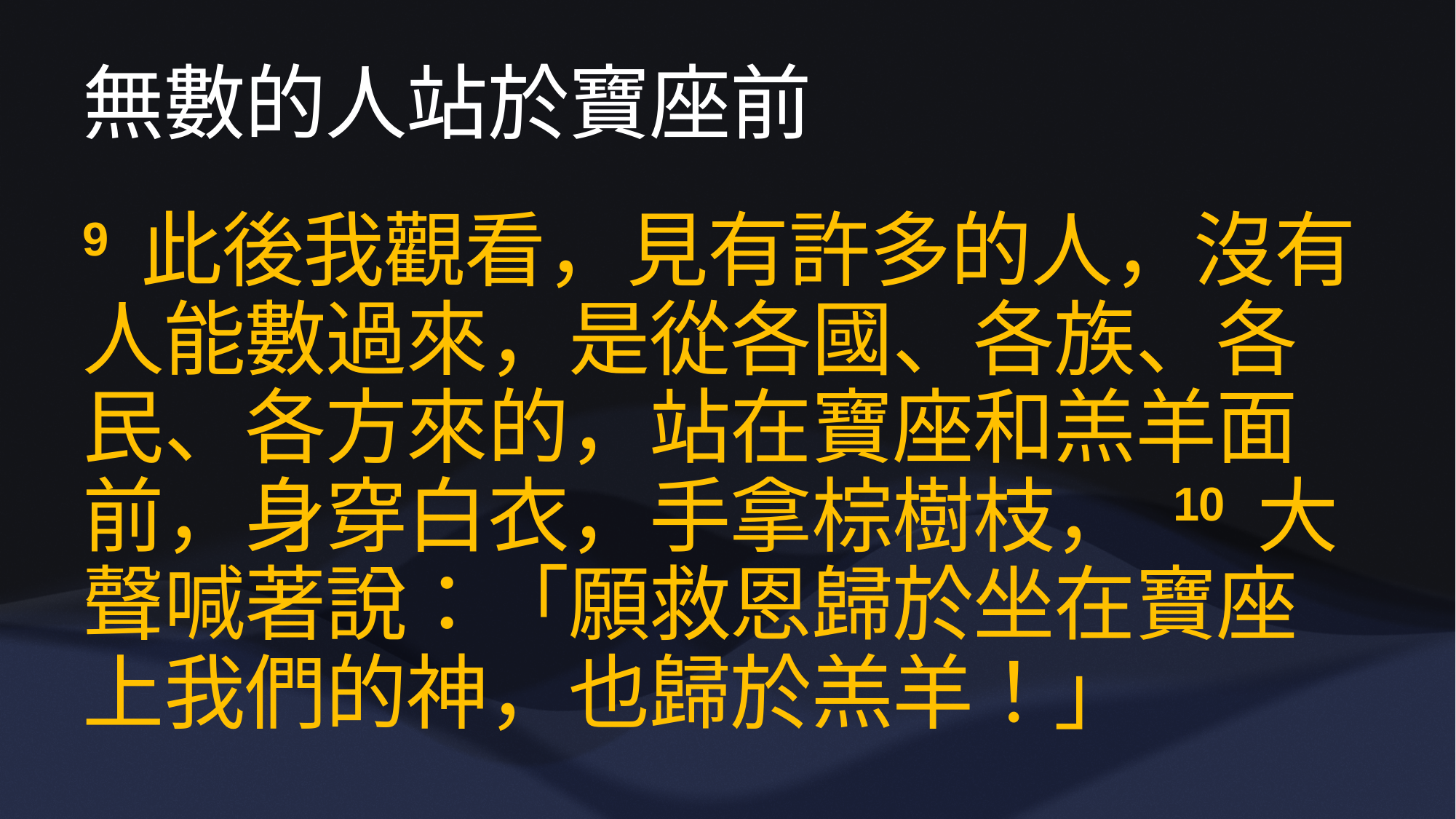

# 無數的人站於寶座前 9 此後我觀看，見有許多的人，沒有人能數過來，是從各國、各族、各民、各方來的，站在寶座和羔羊面前，身穿白衣，手拿棕樹枝， 10 大聲喊著說：「願救恩歸於坐在寶座上我們的神，也歸於羔羊！」